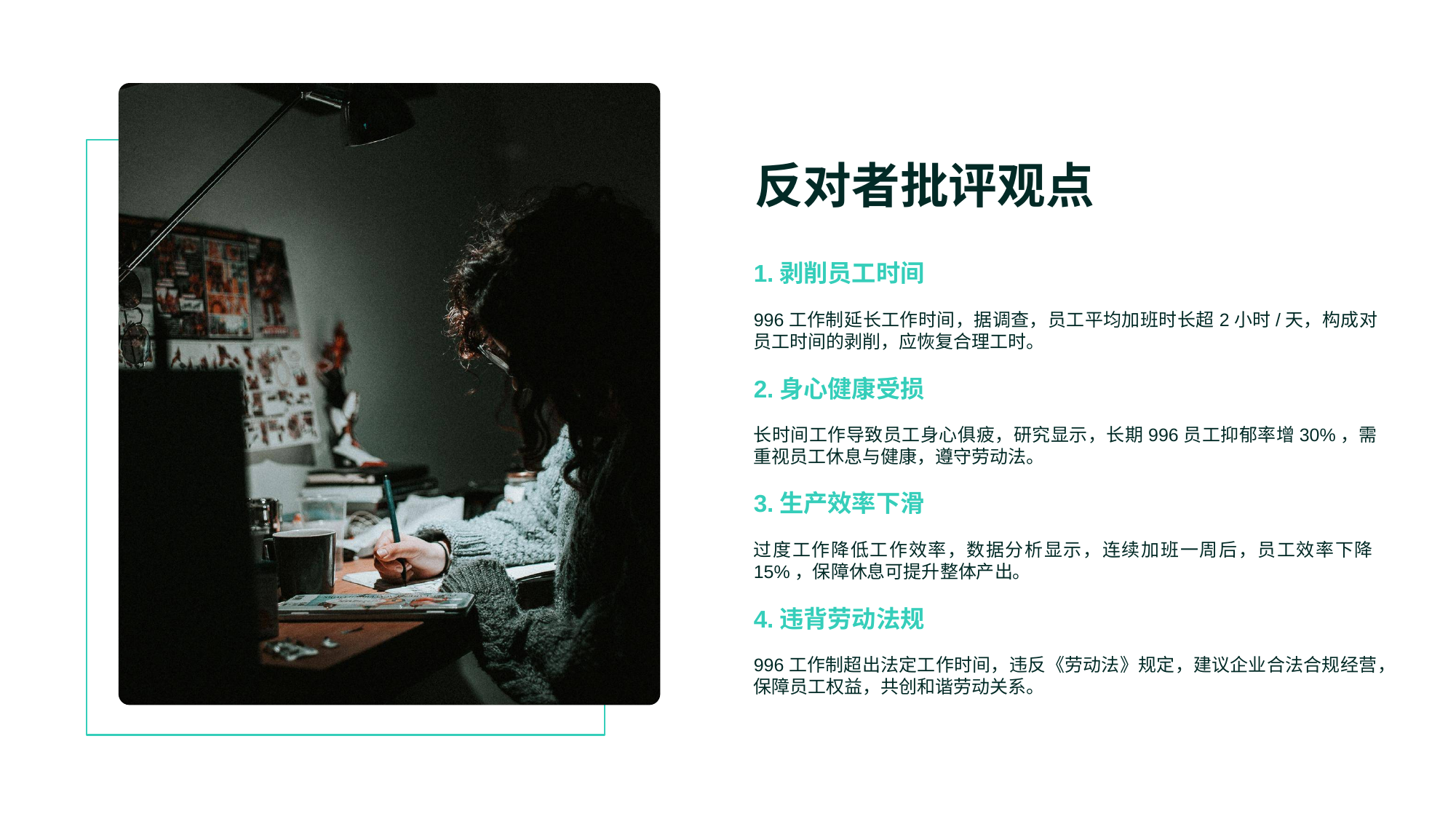

反对者批评观点

1.剥削员工时间
996工作制延长工作时间，据调查，员工平均加班时长超2小时/天，构成对员工时间的剥削，应恢复合理工时。
2.身心健康受损
长时间工作导致员工身心俱疲，研究显示，长期996员工抑郁率增30%，需重视员工休息与健康，遵守劳动法。
3.生产效率下滑
过度工作降低工作效率，数据分析显示，连续加班一周后，员工效率下降15%，保障休息可提升整体产出。
4.违背劳动法规
996工作制超出法定工作时间，违反《劳动法》规定，建议企业合法合规经营，保障员工权益，共创和谐劳动关系。